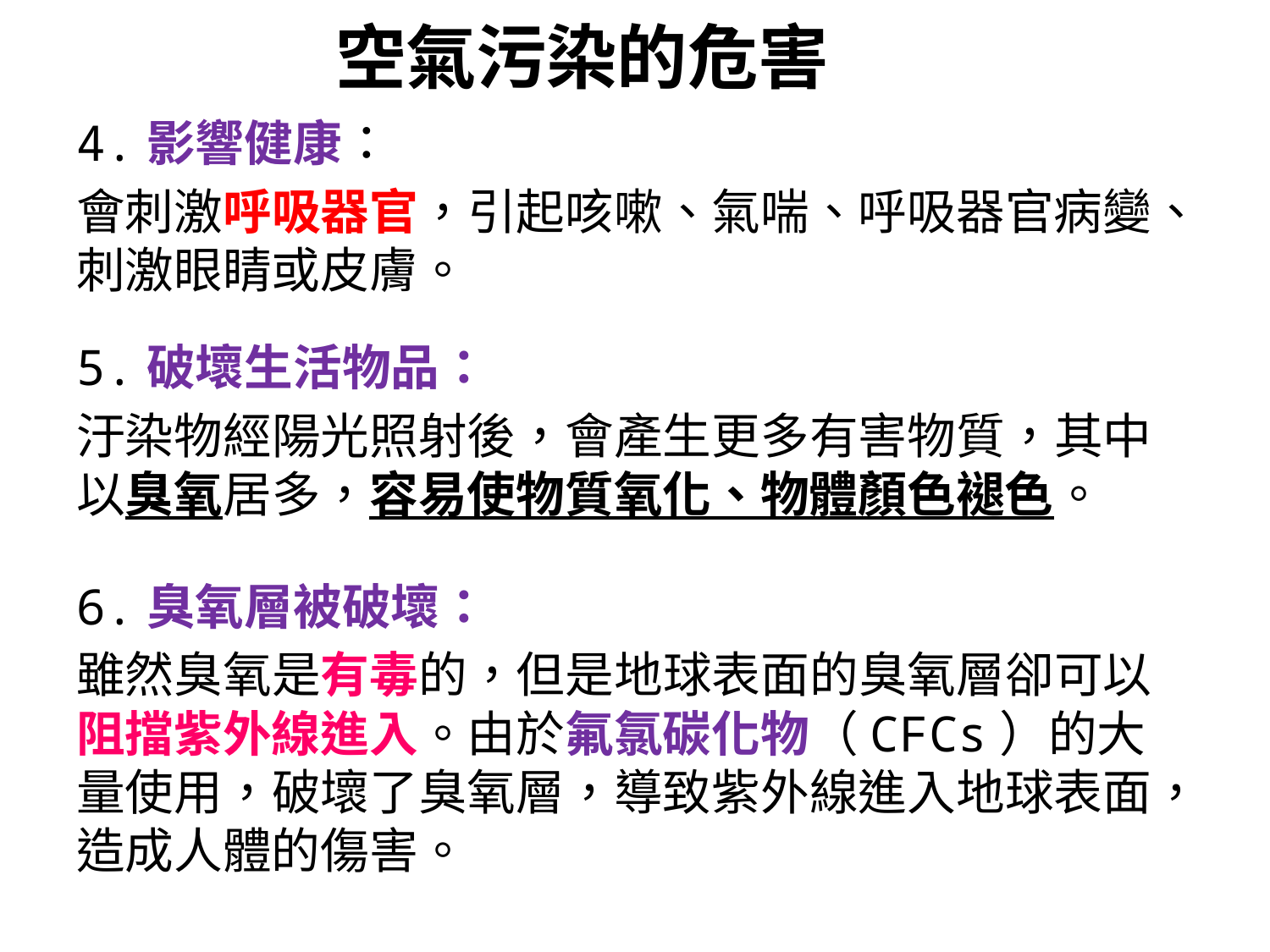

# 空氣污染的危害
4.影響健康：
會刺激呼吸器官，引起咳嗽、氣喘、呼吸器官病變、刺激眼睛或皮膚。

5.破壞生活物品：
汙染物經陽光照射後，會產生更多有害物質，其中以臭氧居多，容易使物質氧化、物體顏色褪色。

6.臭氧層被破壞：
雖然臭氧是有毒的，但是地球表面的臭氧層卻可以阻擋紫外線進入。由於氟氯碳化物（CFCs）的大量使用，破壞了臭氧層，導致紫外線進入地球表面，造成人體的傷害。